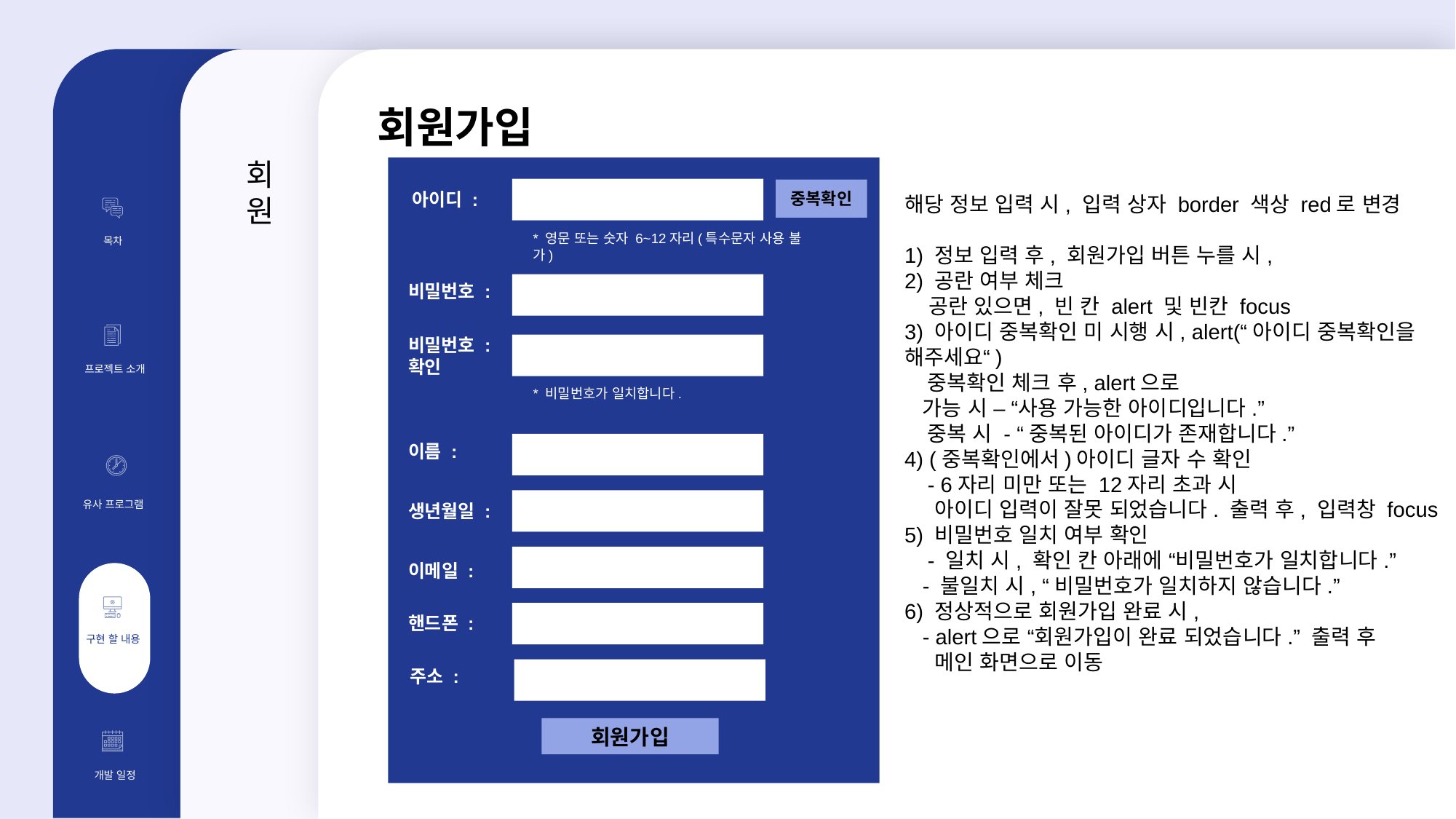

### Chart

| Category |
|---|
회원가입
회원

중복확인
아이디 :
해당 정보 입력 시, 입력 상자 border 색상 red로 변경

1) 정보 입력 후, 회원가입 버튼 누를 시,
2) 공란 여부 체크
    공란 있으면, 빈 칸 alert 및 빈칸 focus
3) 아이디 중복확인 미 시행 시, alert(“아이디 중복확인을 해주세요“)
   중복확인 체크 후, alert으로
   가능 시 – “사용 가능한 아이디입니다.”
   중복 시 - “중복된 아이디가 존재합니다.”
4) (중복확인에서)아이디 글자 수 확인
   - 6자리 미만 또는 12자리 초과 시
     아이디 입력이 잘못 되었습니다. 출력 후, 입력창 focus
5) 비밀번호 일치 여부 확인
   - 일치 시, 확인 칸 아래에 “비밀번호가 일치합니다.”
   - 불일치 시, “비밀번호가 일치하지 않습니다.”
6) 정상적으로 회원가입 완료 시,
   - alert으로 “회원가입이 완료 되었습니다.” 출력 후
     메인 화면으로 이동

목차
* 영문 또는 숫자 6~12자리(특수문자 사용 불가)

비밀번호 :

비밀번호 :
확인
ID

OOO님
환영합니다!
프로젝트 소개
프로젝트
소개

### Chart

| Category |
|---|
* 비밀번호가 일치합니다.
PW

이름 :

아이디찾기
비밀번호 찾기
유사 프로그램

생년월일 :

이메일 :

핸드폰 :
구현 할 내용

주소 :
회원가입

개발 일정